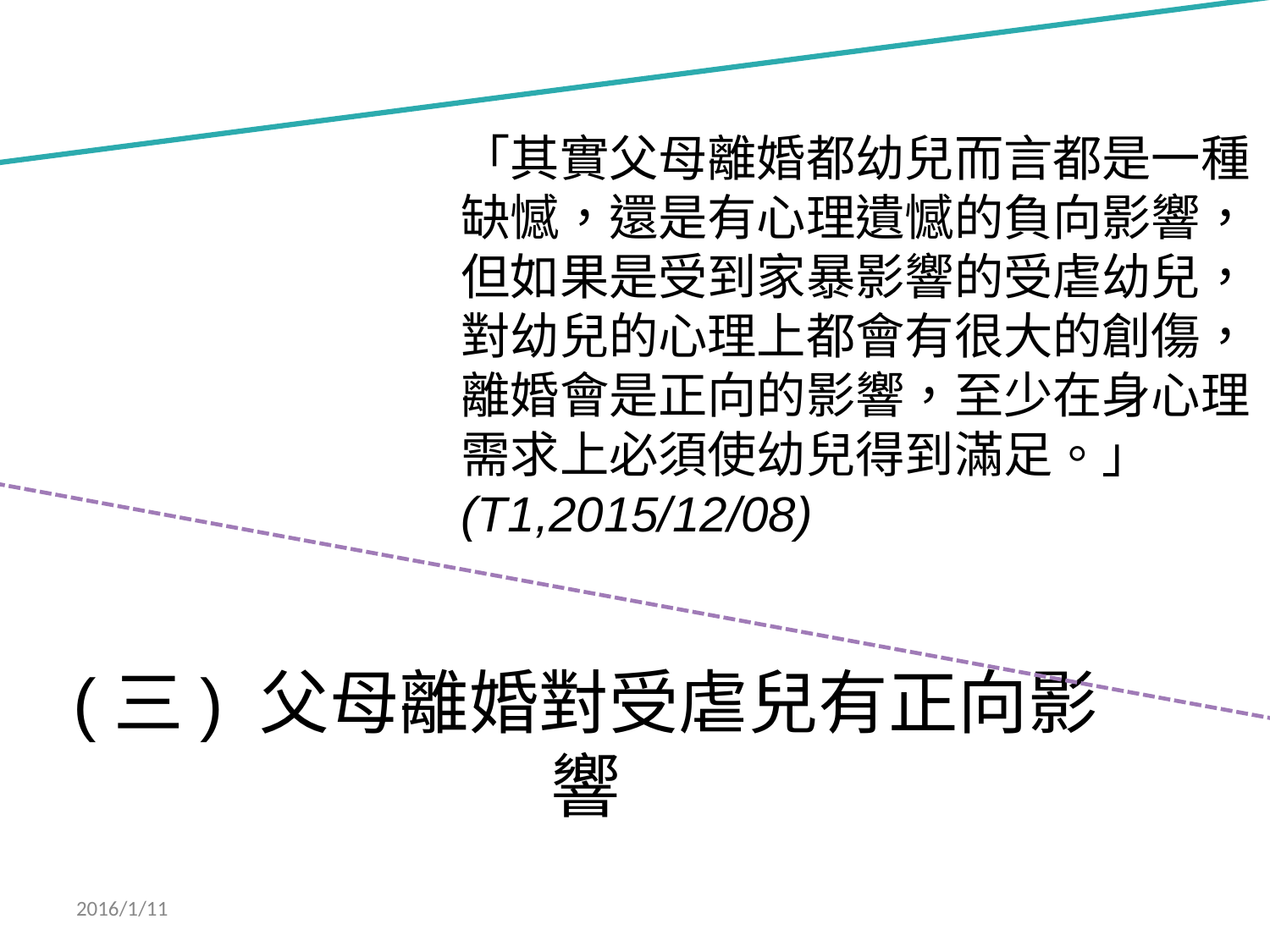

「其實父母離婚都幼兒而言都是一種缺憾，還是有心理遺憾的負向影響，但如果是受到家暴影響的受虐幼兒，對幼兒的心理上都會有很大的創傷，離婚會是正向的影響，至少在身心理需求上必須使幼兒得到滿足。」(T1,2015/12/08)

# (三) 父母離婚對受虐兒有正向影響
2016/1/11